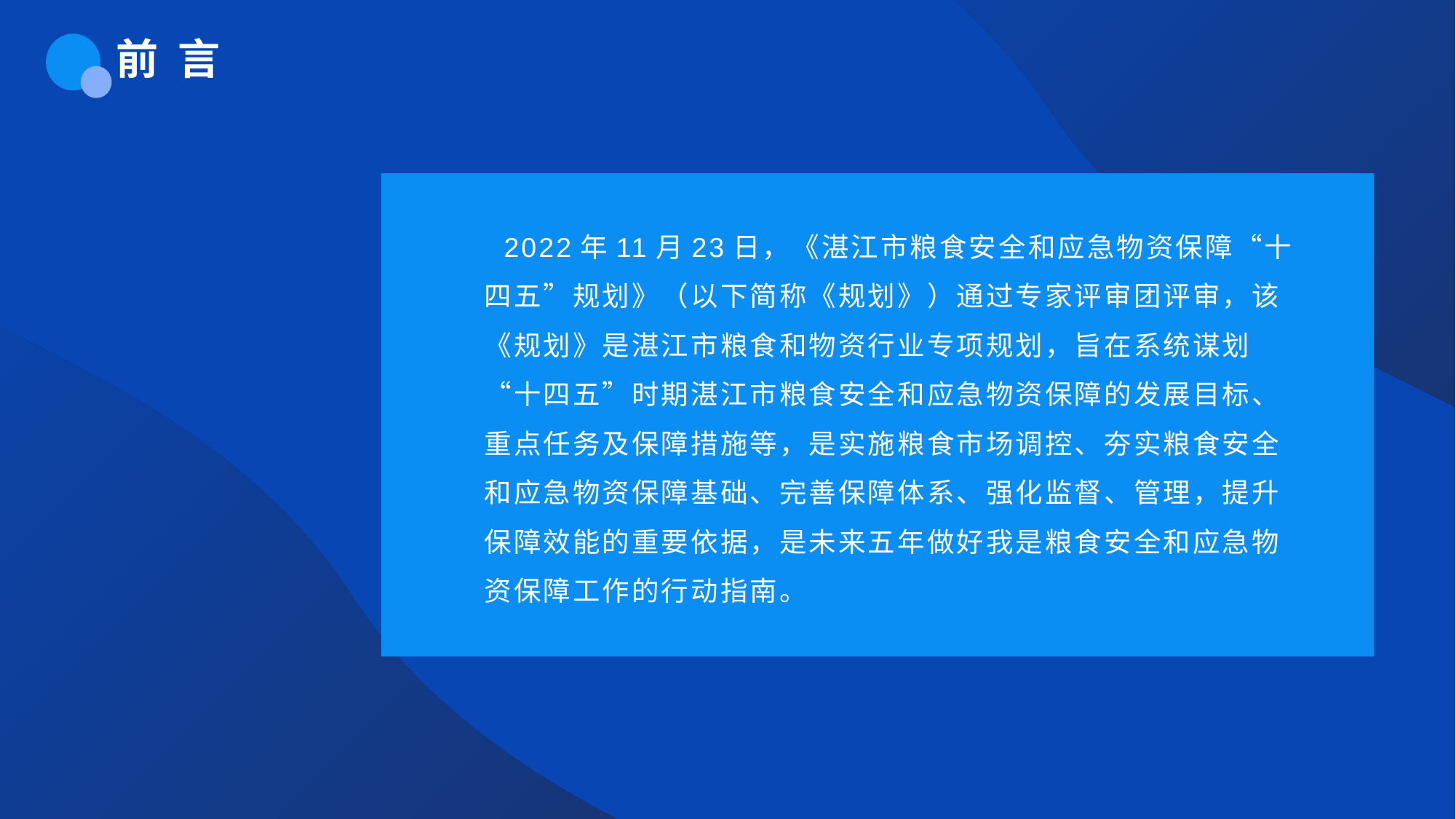

前  言

  2022年11月23日，《湛江市粮食安全和应急物资保障“十四五”规划》（以下简称《规划》）通过专家评审团评审，该《规划》是湛江市粮食和物资行业专项规划，旨在系统谋划“十四五”时期湛江市粮食安全和应急物资保障的发展目标、重点任务及保障措施等，是实施粮食市场调控、夯实粮食安全和应急物资保障基础、完善保障体系、强化监督、管理，提升保障效能的重要依据，是未来五年做好我是粮食安全和应急物资保障工作的行动指南。